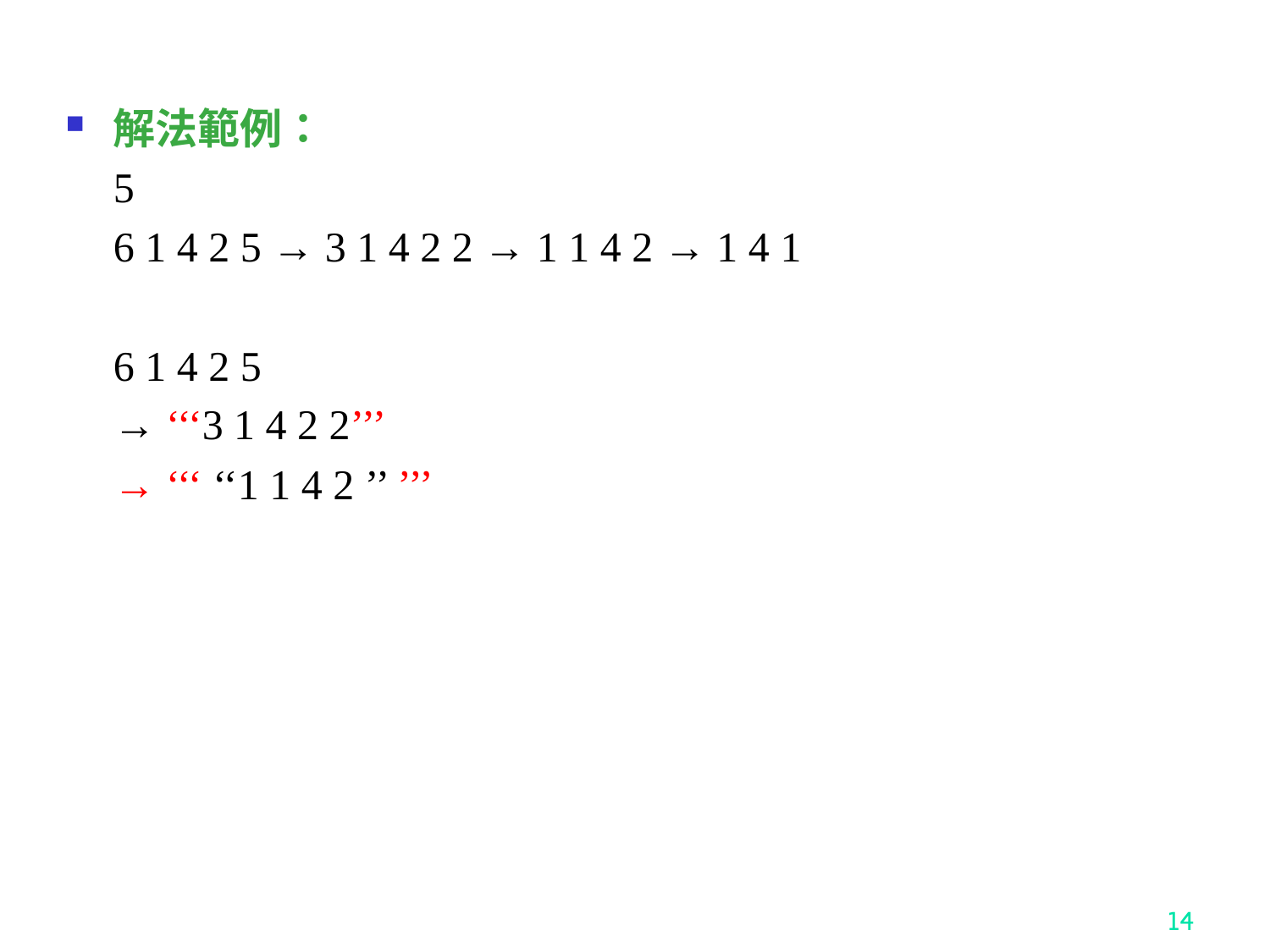

解法範例：
	5
	6 1 4 2 5 → 3 1 4 2 2 → 1 1 4 2 → 1 4 1

	6 1 4 2 5
	→ ‘‘‘3 1 4 2 2’’’
	→ ‘‘‘ ‘‘1 1 4 2 ’’ ’’’

14